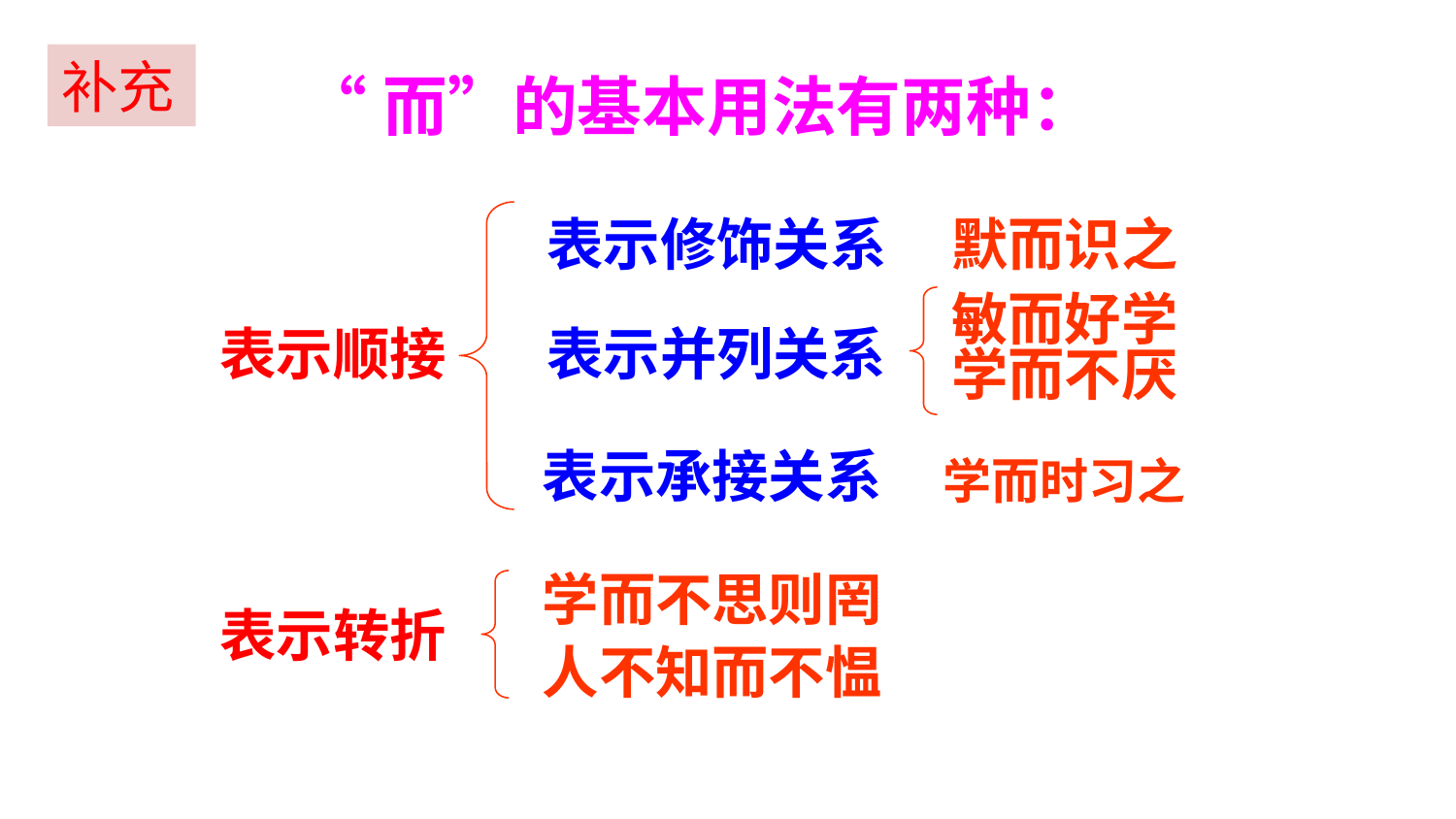

补充
“而”的基本用法有两种：
默而识之
表示修饰关系

表示顺接

敏而好学
学而不厌
表示并列关系

表示承接关系
学而时习之
学而不思则罔

表示转折
人不知而不愠